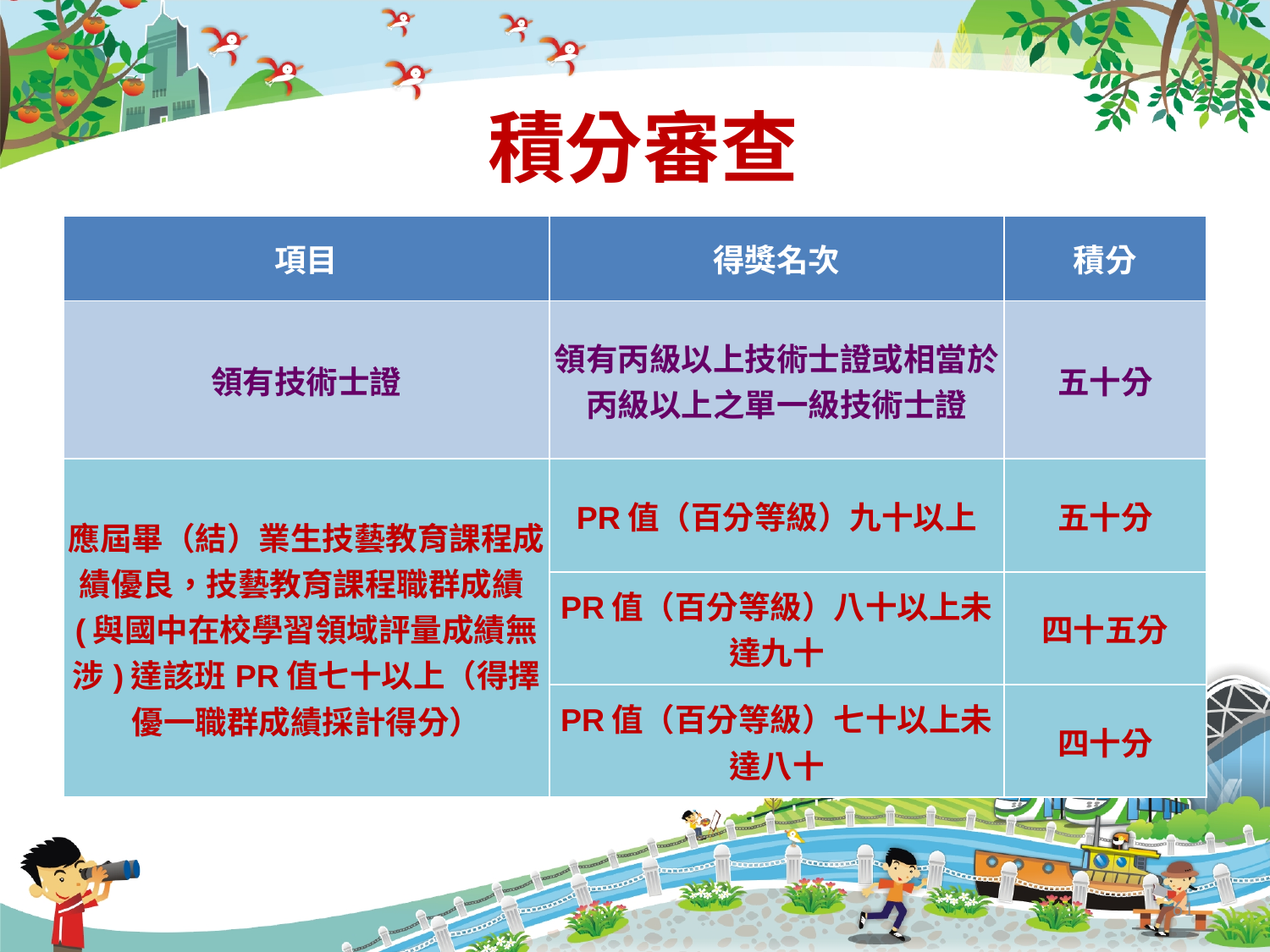

# 積分審查
| 項目 | 得獎名次 | 積分 |
| --- | --- | --- |
| 領有技術士證 | 領有丙級以上技術士證或相當於丙級以上之單一級技術士證 | 五十分 |
| 應屆畢（結）業生技藝教育課程成績優良，技藝教育課程職群成績(與國中在校學習領域評量成績無涉)達該班PR值七十以上（得擇優一職群成績採計得分） | PR值（百分等級）九十以上 | 五十分 |
|  | PR值（百分等級）八十以上未達九十 | 四十五分 |
|  | PR值（百分等級）七十以上未達八十 | 四十分 |
61